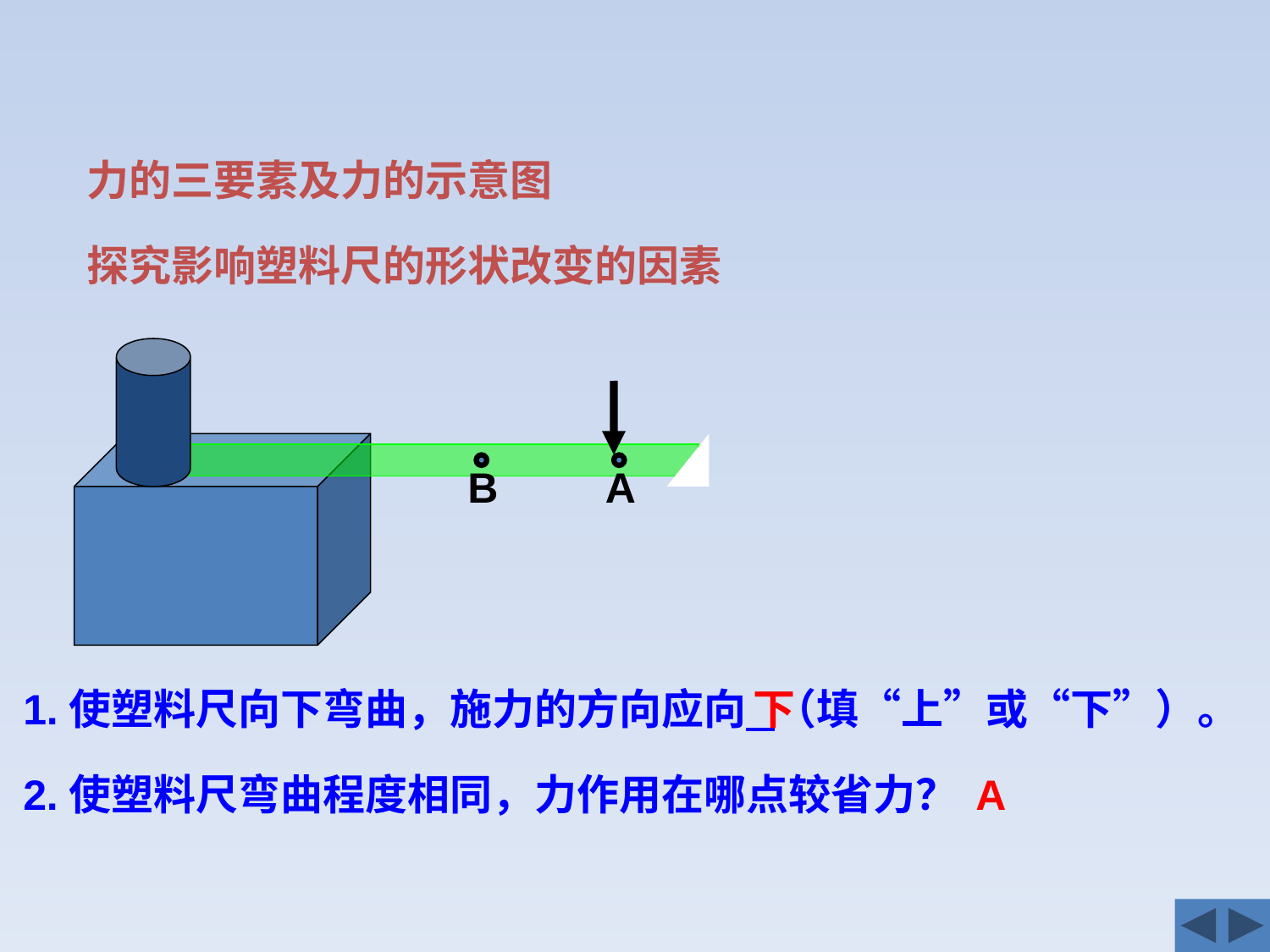

力的三要素及力的示意图
探究影响塑料尺的形状改变的因素

B

A

1.使塑料尺向下弯曲，施力的方向应向   （填“上”或“下”）。
下
2.使塑料尺弯曲程度相同，力作用在哪点较省力？
A